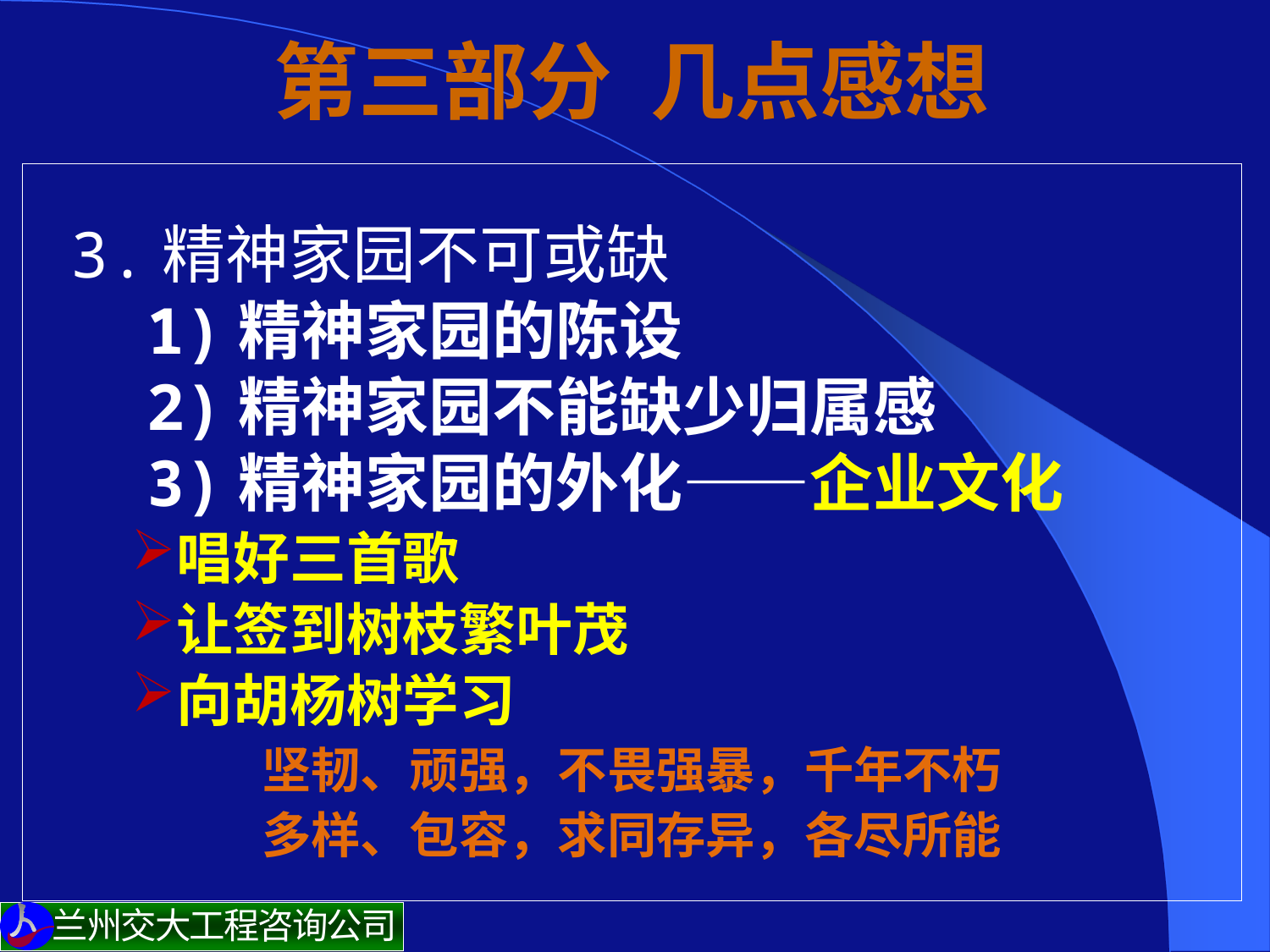

# 第三部分  几点感想
 3.精神家园不可或缺
   1)精神家园的陈设
   2)精神家园不能缺少归属感
   3)精神家园的外化——企业文化
唱好三首歌
让签到树枝繁叶茂
向胡杨树学习
坚韧、顽强，不畏强暴，千年不朽
多样、包容，求同存异，各尽所能